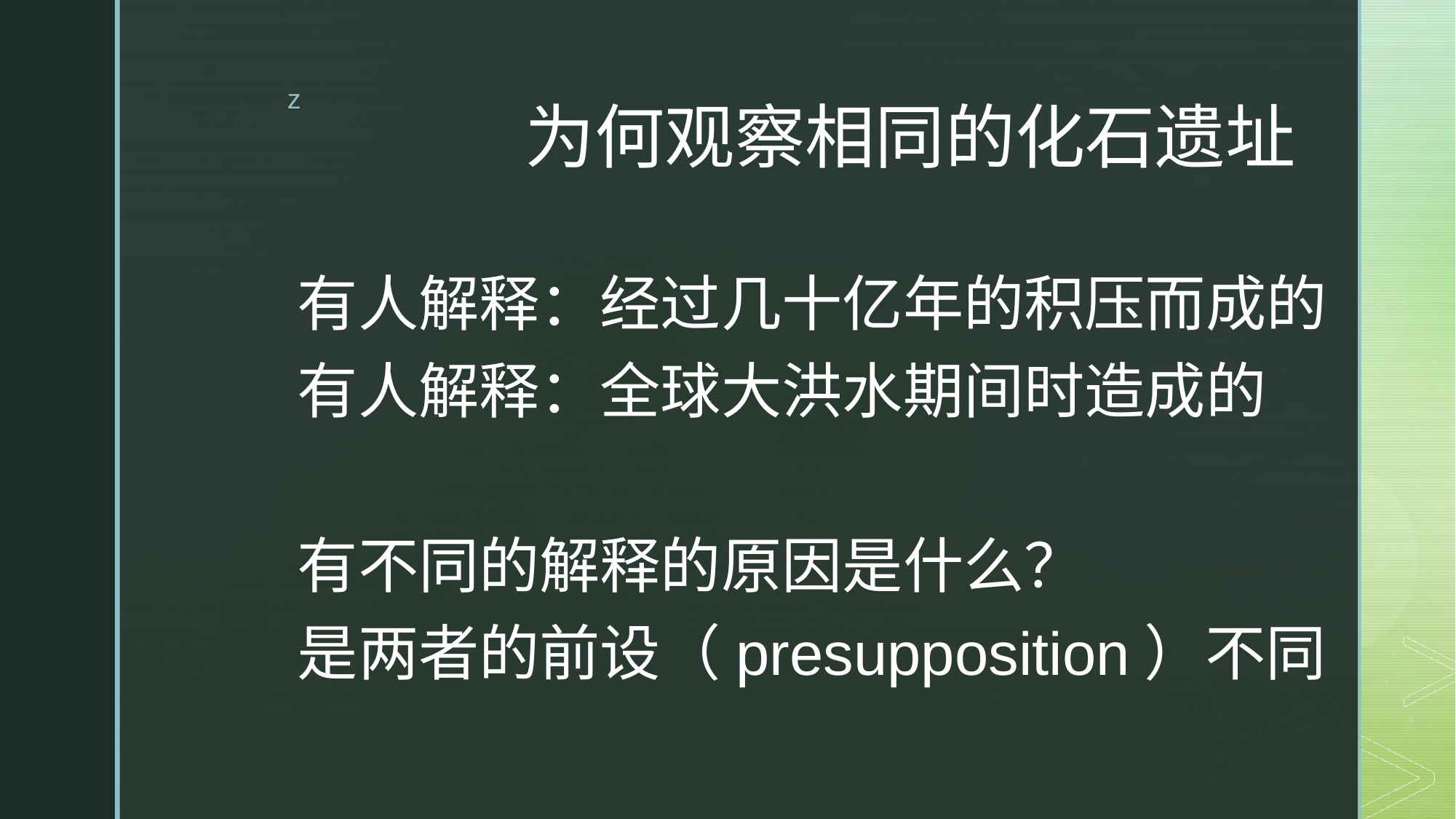

# 为何观察相同的化石遗址
有人解释：经过几十亿年的积压而成的
有人解释：全球大洪水期间时造成的

有不同的解释的原因是什么？
是两者的前设（presupposition）不同